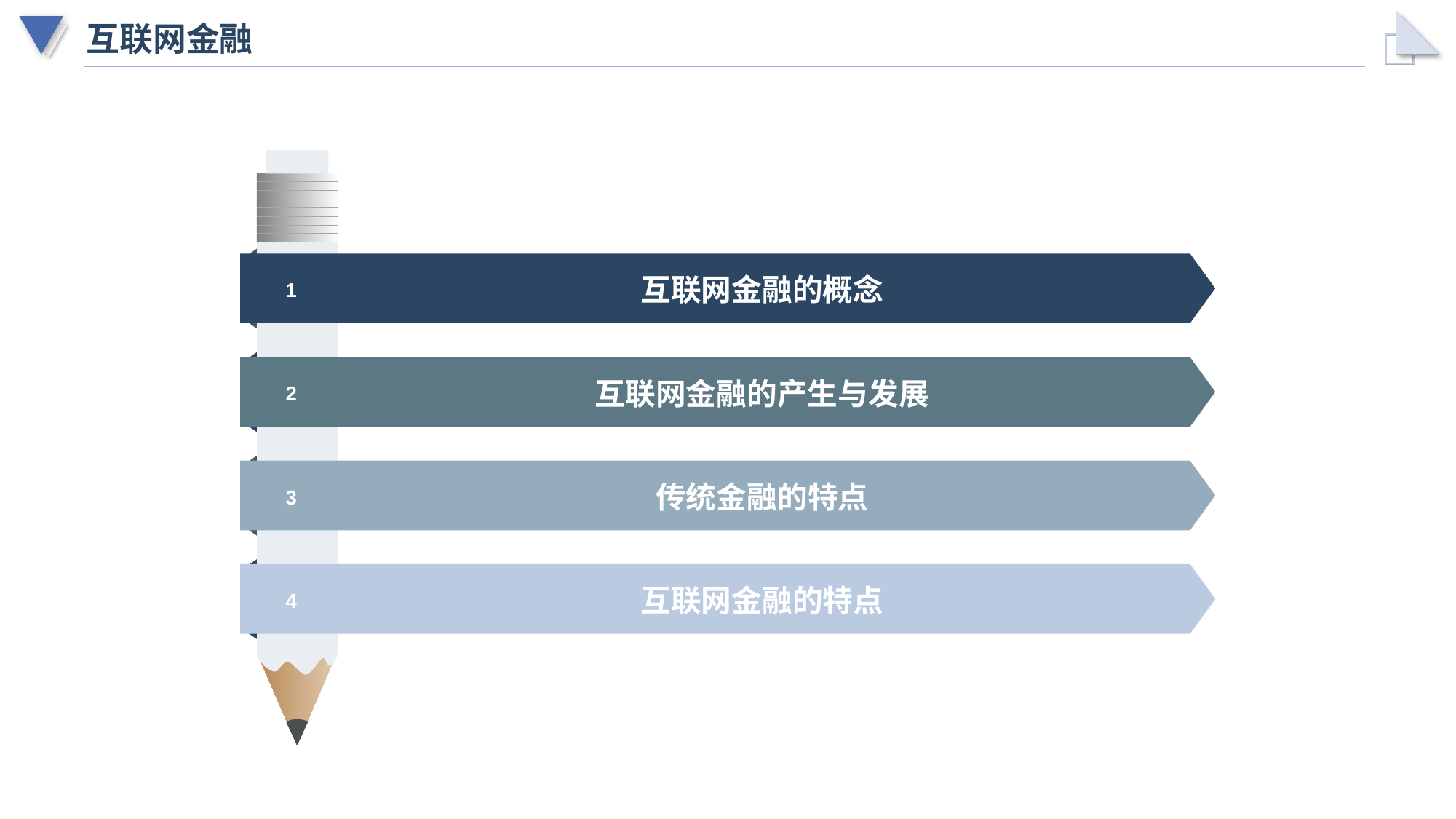

# 互联网金融

互联网金融的概念
1

互联网金融的产生与发展
2

传统金融的特点
3

互联网金融的特点
4